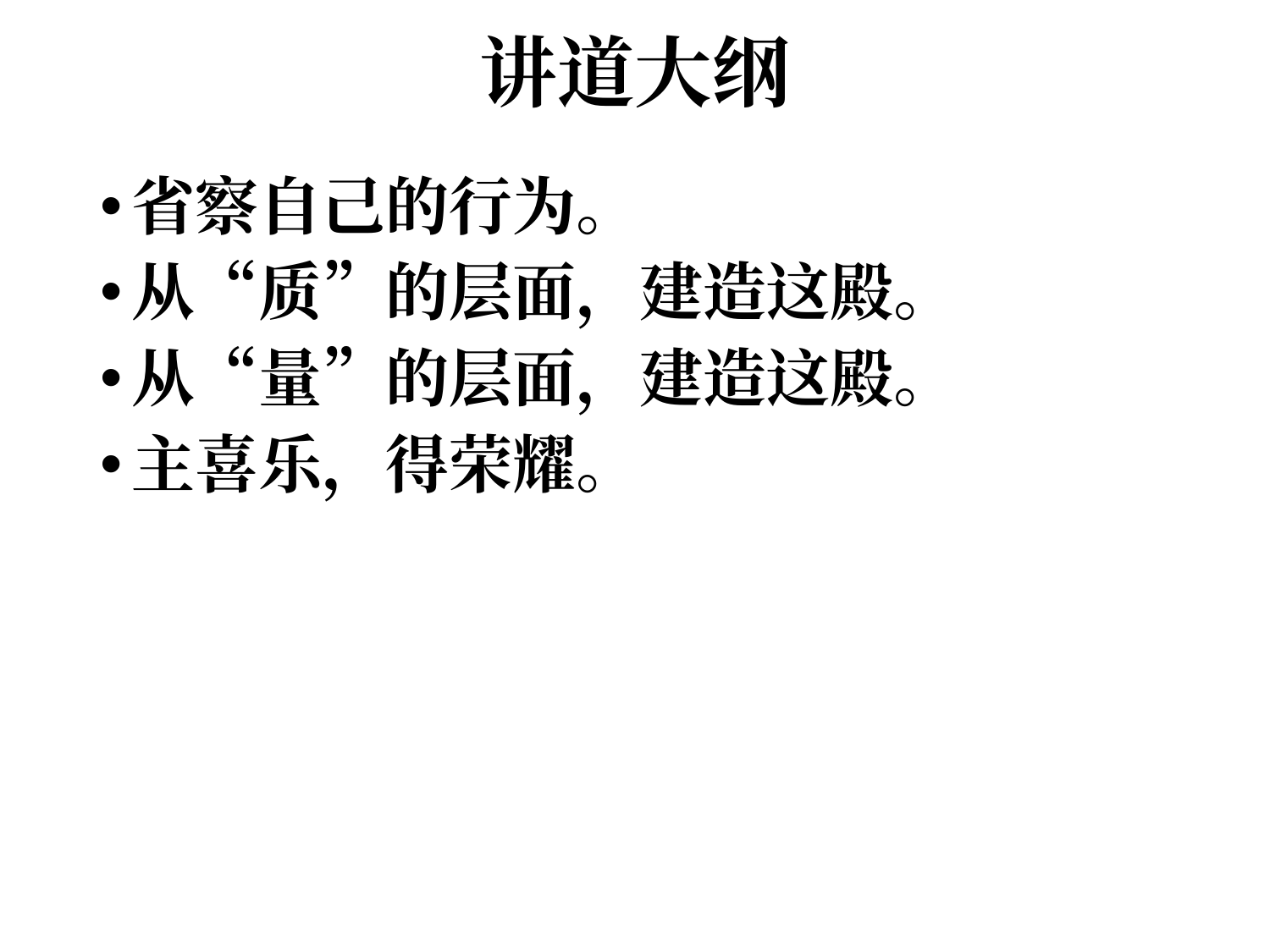

# 讲道大纲
省察自己的行为。
从“质”的层面，建造这殿。
从“量”的层面，建造这殿。
主喜乐，得荣耀。